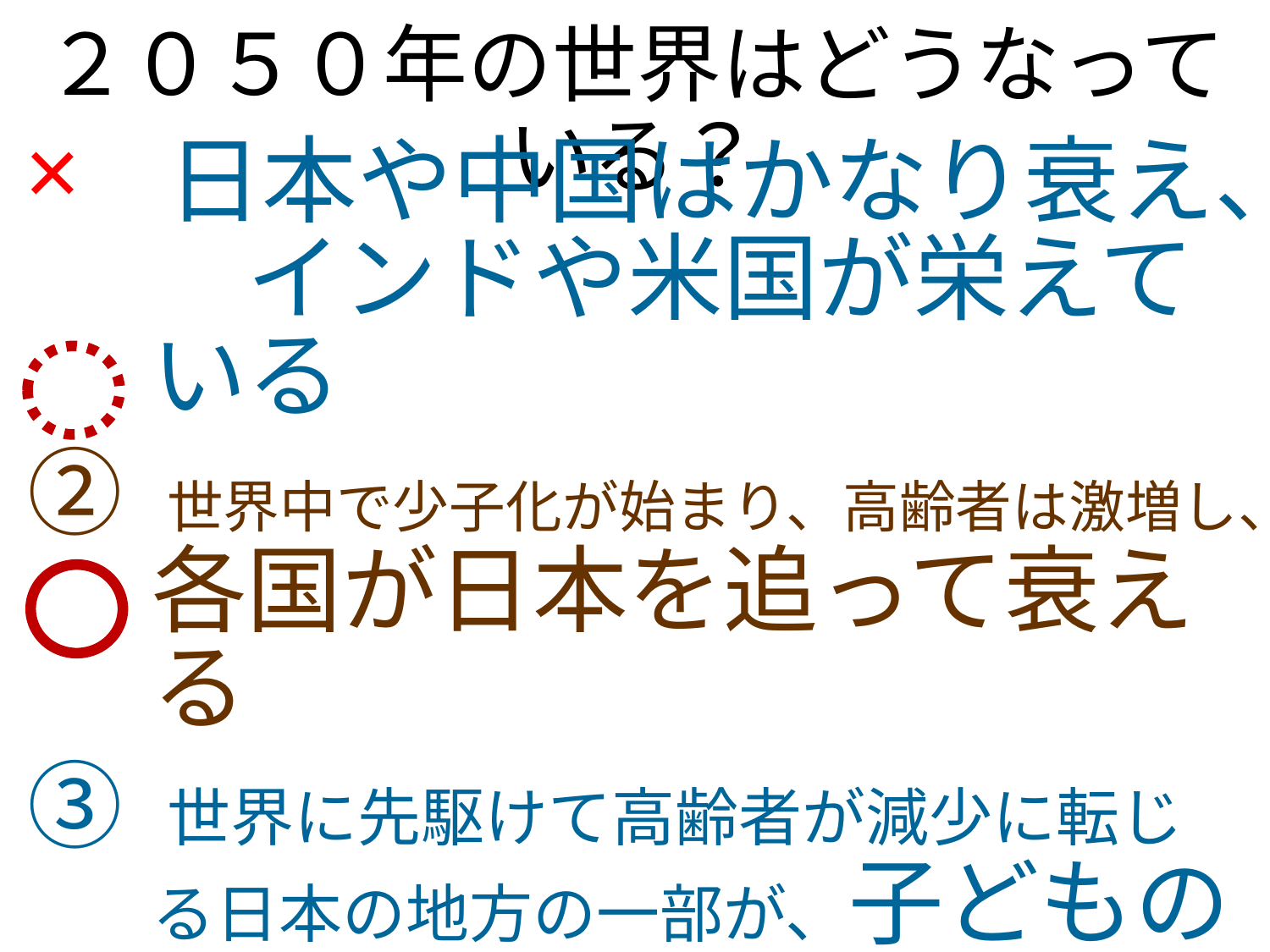

２０５０年の世界はどうなっている？
×
① 日本や中国はかなり衰え、　インドや米国が栄えている
② 世界中で少子化が始まり、高齢者は激増し、各国が日本を追って衰える
③ 世界に先駆けて高齢者が減少に転じる日本の地方の一部が、子どもの　再増加を実現し、一足先に再生に向かう